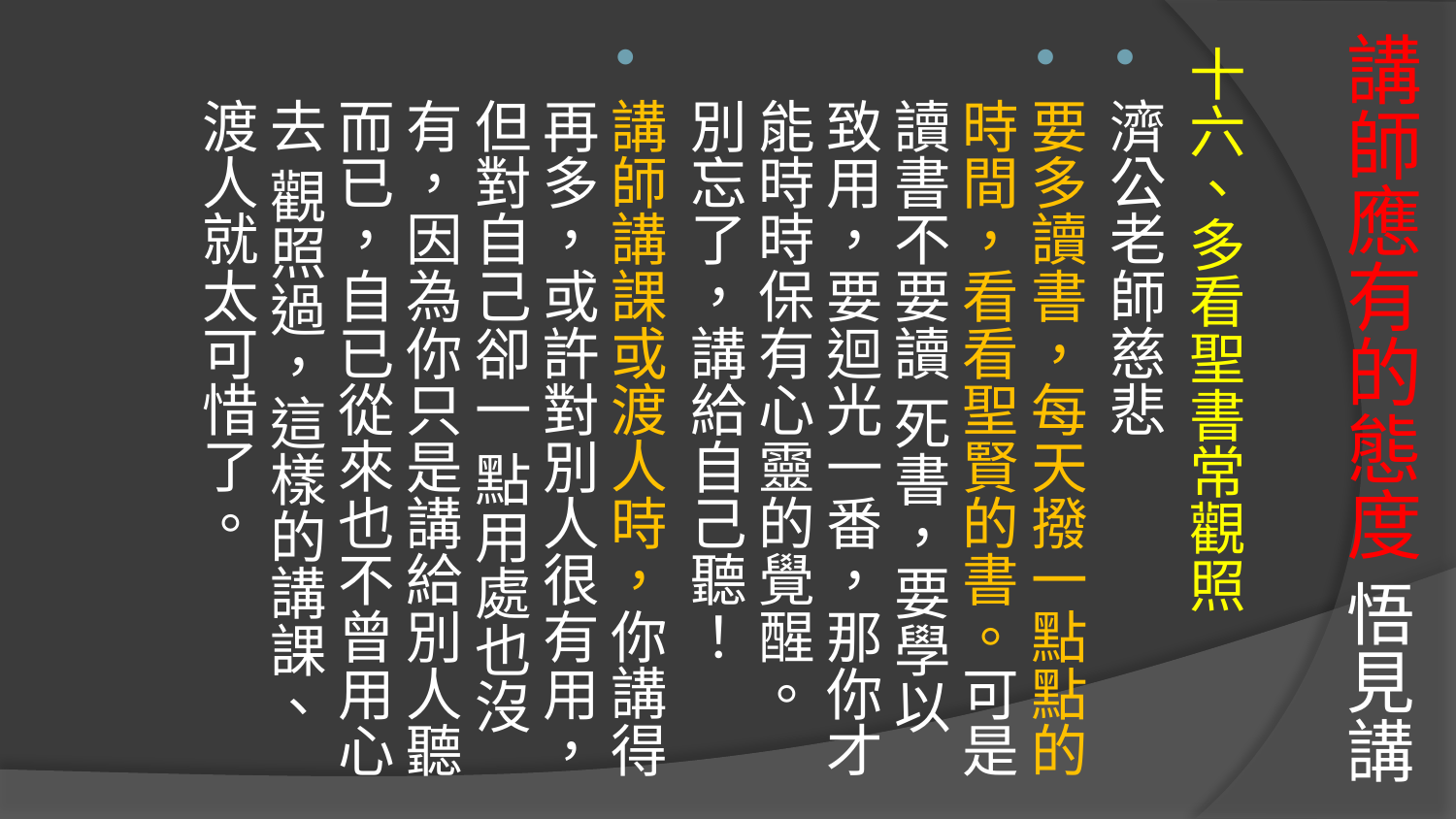

# 講師應有的態度 悟見講
十六、多看聖書常觀照
濟公老師慈悲
要多讀書，每天撥一點點的時間，看看聖賢的書。可是讀書不要讀 死書，要學以致用，要迴光一番，那你才能時時保有心靈的覺醒。 別忘了，講給自己聽！
講師講課或渡人時，你講得再多，或許對別人很有用，但對自己卻一 點用處也沒有，因為你只是講給別人聽而已，自已從來也不曾用心去 觀照過，這樣的講課、渡人就太可惜了。